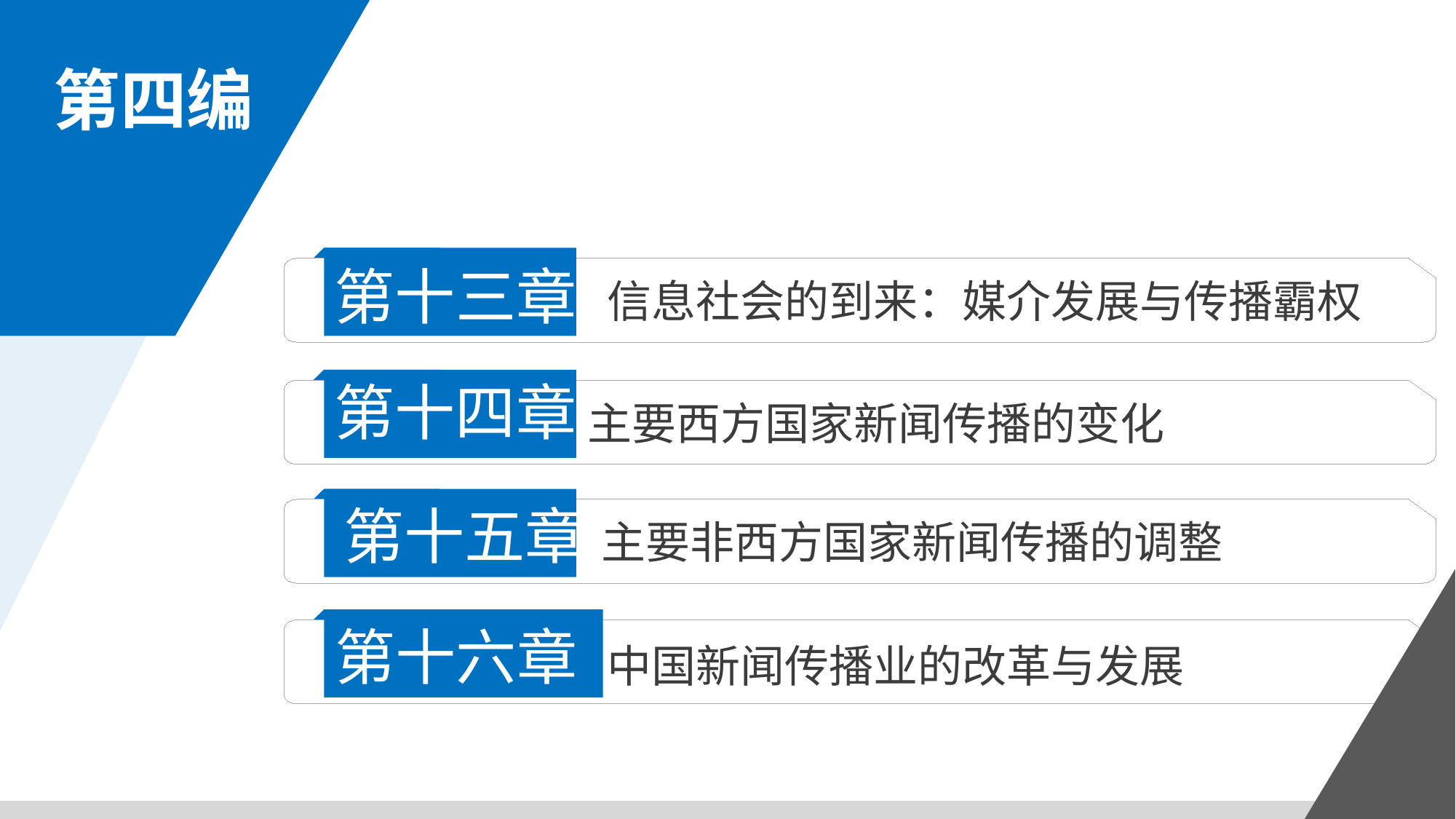

第四编

第十三章

信息社会的到来：媒介发展与传播霸权
第十四章

主要西方国家新闻传播的变化

第十五章

主要非西方国家新闻传播的调整

第十六章

中国新闻传播业的改革与发展